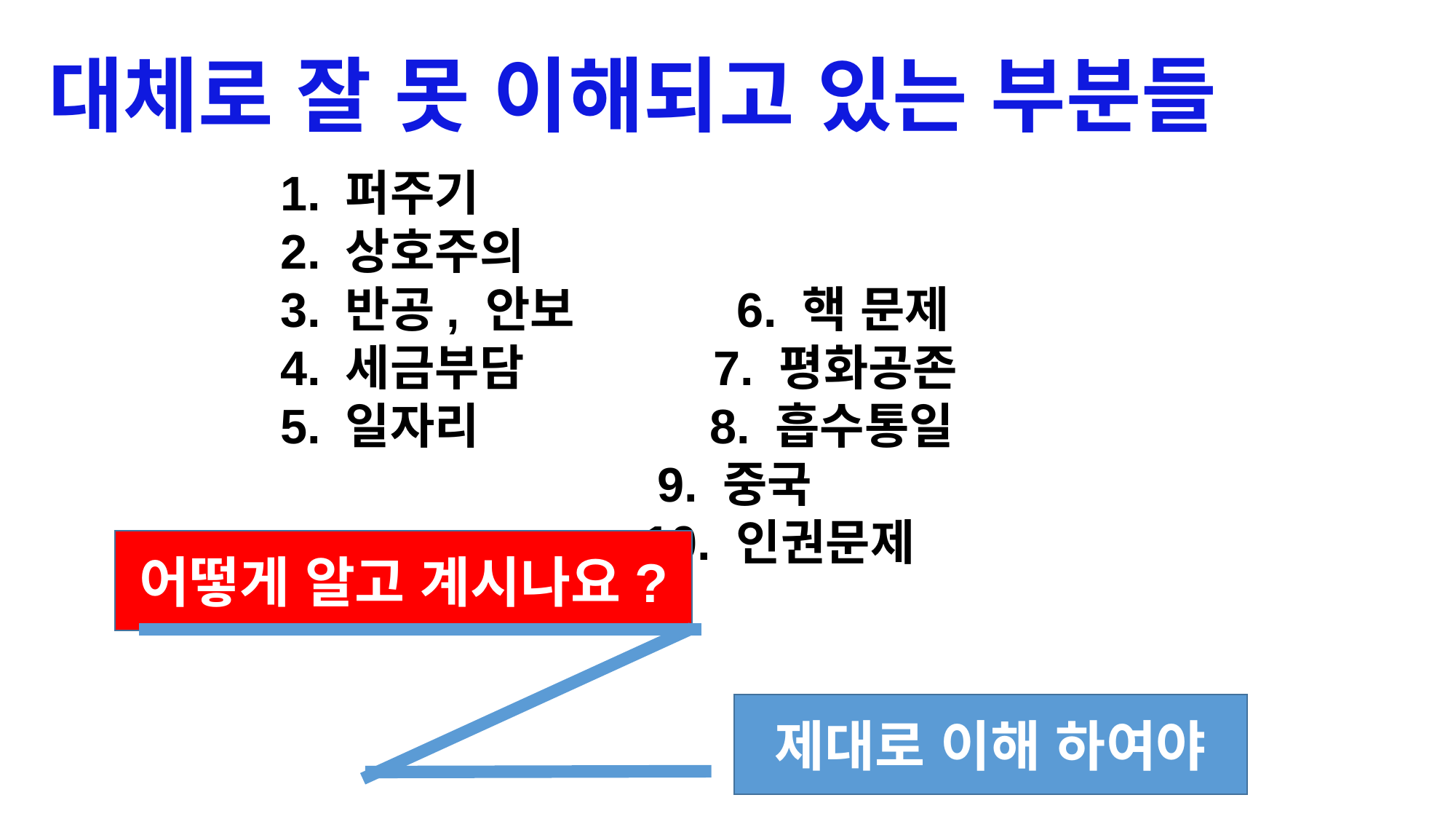

대체로 잘 못 이해되고 있는 부분들
1. 퍼주기
2. 상호주의
3. 반공, 안보           6. 핵 문제
4. 세금부담             7. 평화공존
5. 일자리                8. 흡수통일
                            9. 중국
                           10. 인권문제
어떻게 알고 계시나요?
제대로 이해 하여야